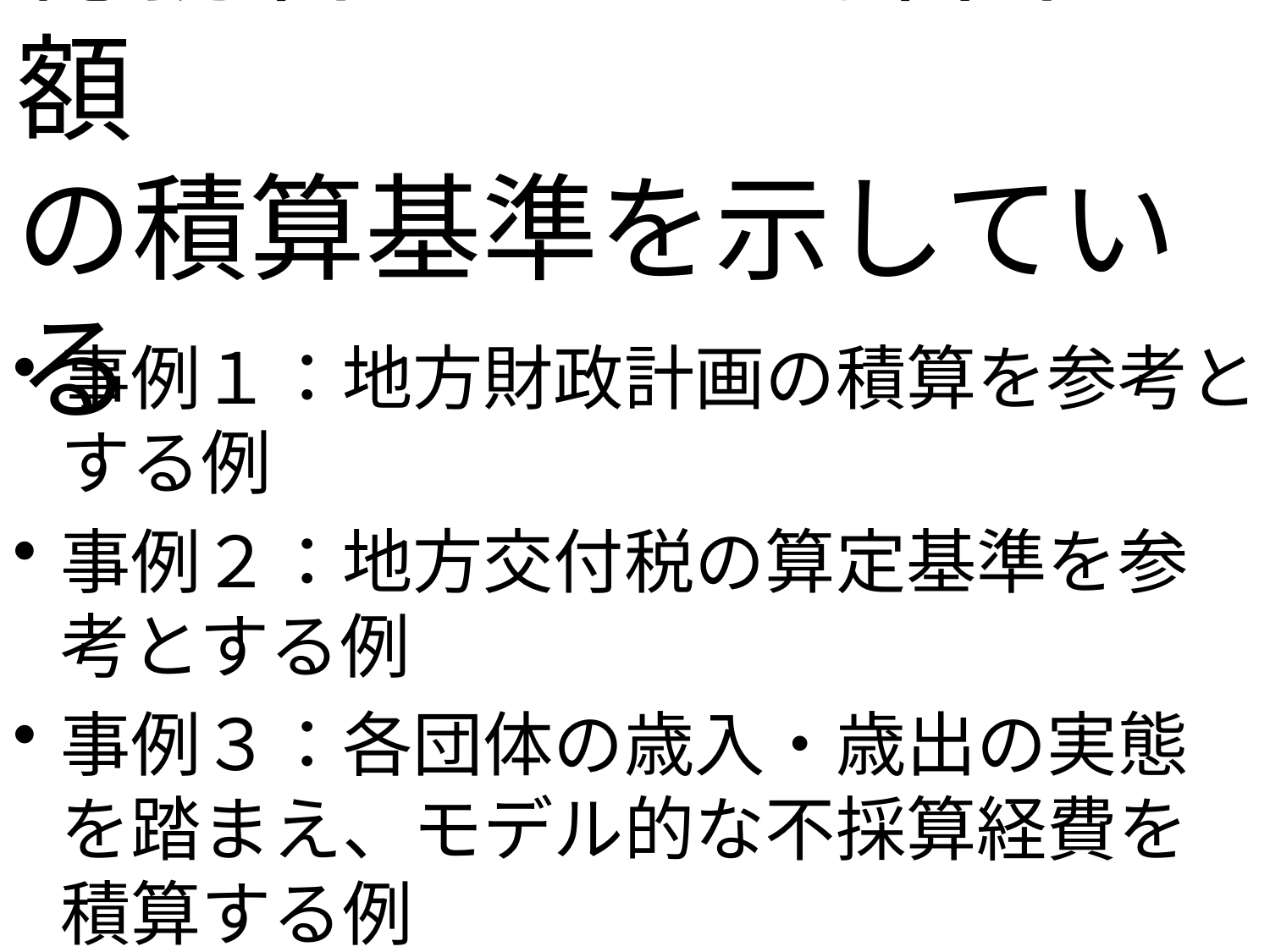

# 総務省は３つの操出金額 の積算基準を示している
事例１：地方財政計画の積算を参考とする例
事例２：地方交付税の算定基準を参考とする例
事例３：各団体の歳入・歳出の実態を踏まえ、モデル的な不採算経費を積算する例